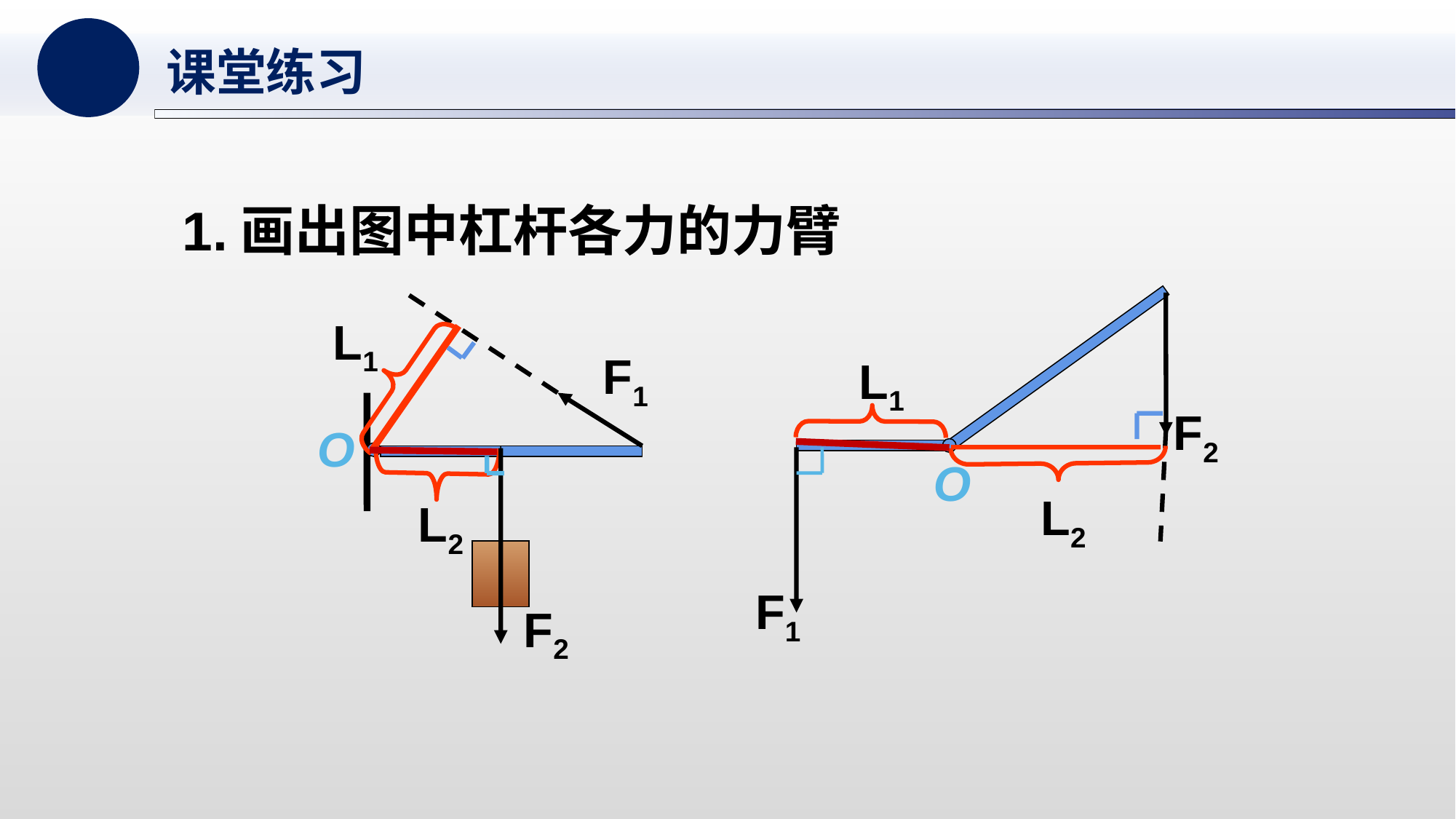

课堂练习

1.画出图中杠杆各力的力臂

L1

F1
L1

F2

O

O

L2
L2

F1
F2